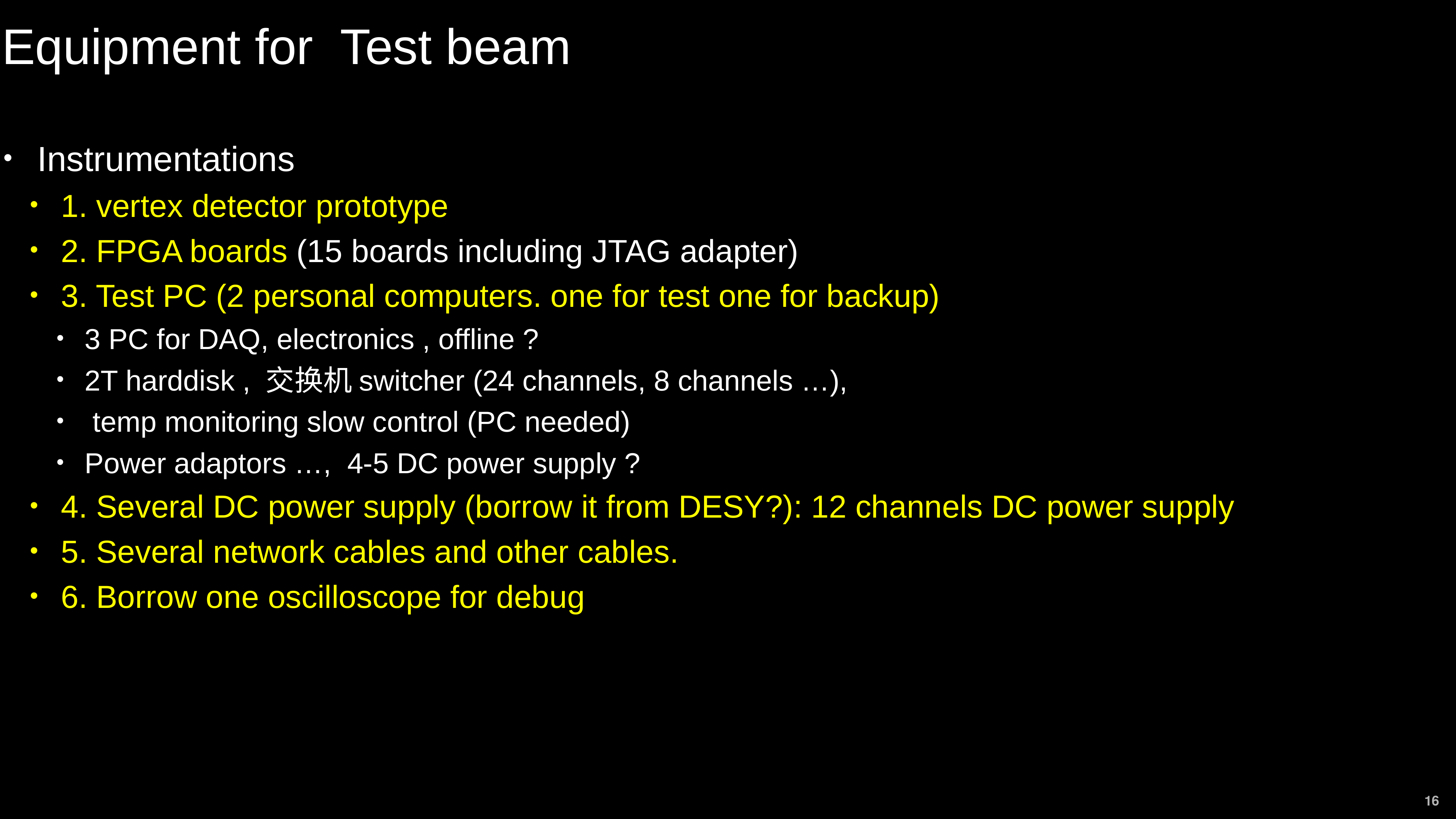

# Equipment for  Test beam
Instrumentations
1. vertex detector prototype
2. FPGA boards (15 boards including JTAG adapter)
3. Test PC (2 personal computers. one for test one for backup)
3 PC for DAQ, electronics , offline ?
2T harddisk , 交换机switcher (24 channels, 8 channels …),
 temp monitoring slow control (PC needed)
Power adaptors …,  4-5 DC power supply ?
4. Several DC power supply (borrow it from DESY?): 12 channels DC power supply
5. Several network cables and other cables.
6. Borrow one oscilloscope for debug

16